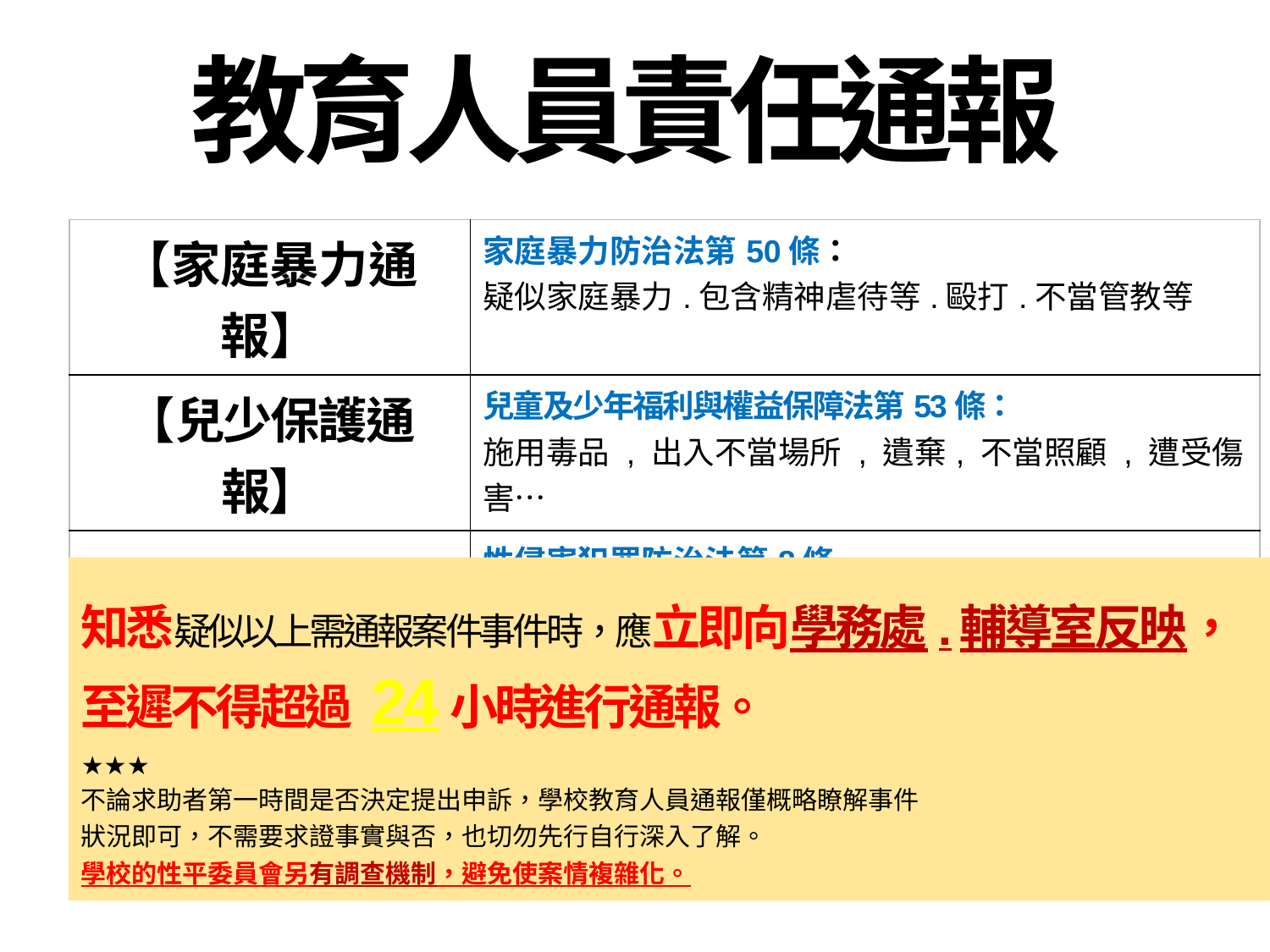

教育人員責任通報
| 【家庭暴力通報】 | 家庭暴力防治法第50條： 疑似家庭暴力.包含精神虐待等.毆打.不當管教等 |
| --- | --- |
| 【兒少保護通報】 | 兒童及少年福利與權益保障法第53條： 施用毒品 , 出入不當場所 , 遺棄, 不當照顧 , 遭受傷害… |
| 【性平通報】 | 性侵害犯罪防治法第8條 兒童及少年性剝削防制條例第7條 疑似性騷擾、性侵害、性霸凌之相關事件 |
知悉疑似以上需通報案件事件時，應立即向學務處.輔導室反映，至遲不得超過 24小時進行通報。
★★★
不論求助者第一時間是否決定提出申訴，學校教育人員通報僅概略瞭解事件
狀況即可，不需要求證事實與否，也切勿先行自行深入了解。
學校的性平委員會另有調查機制，避免使案情複雜化。